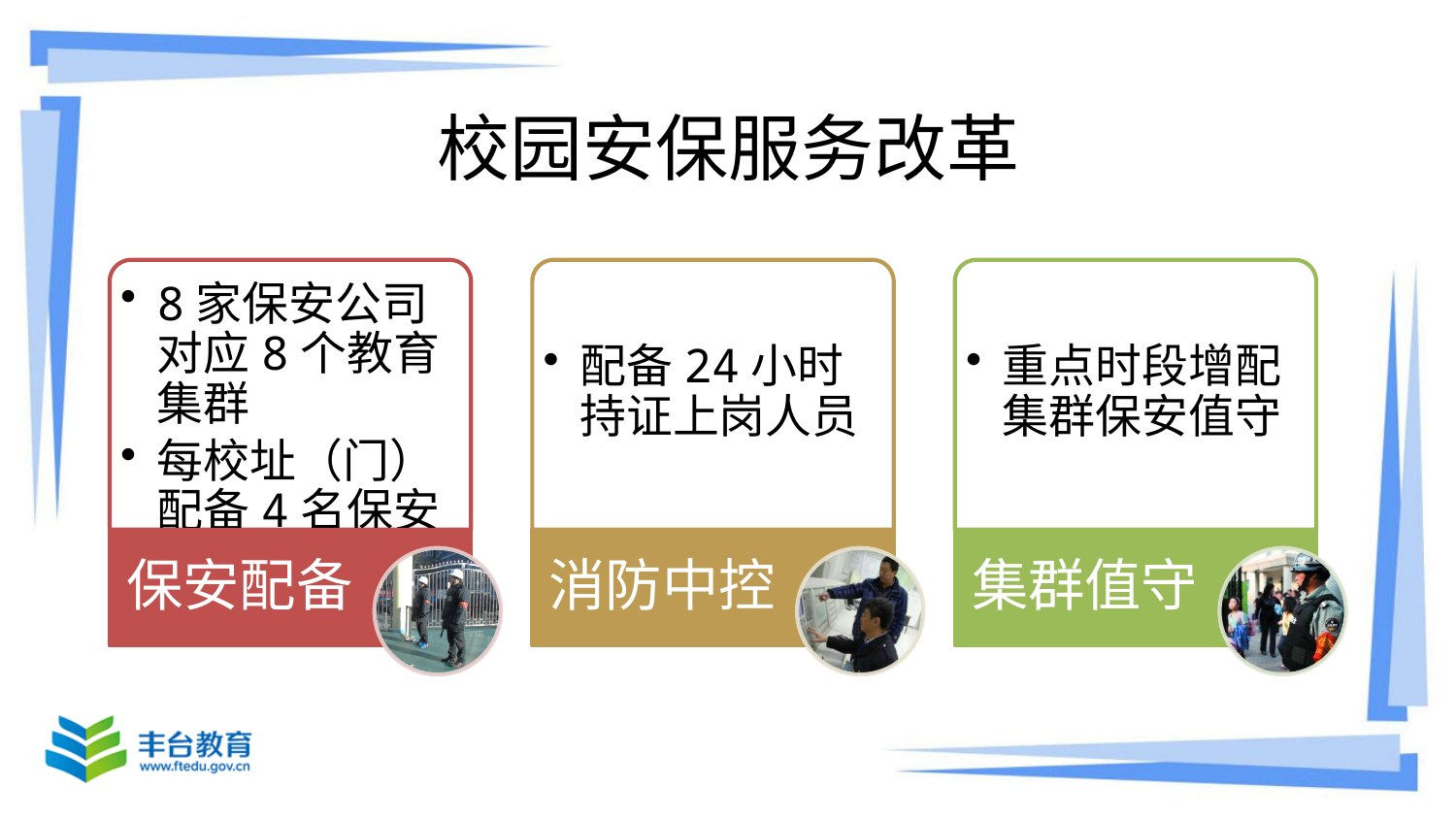

# 校园安保服务改革
8家保安公司对应8个教育集群
每校址（门）配备4名保安
保安配备

配备24小时持证上岗人员
消防中控

重点时段增配集群保安值守
集群值守